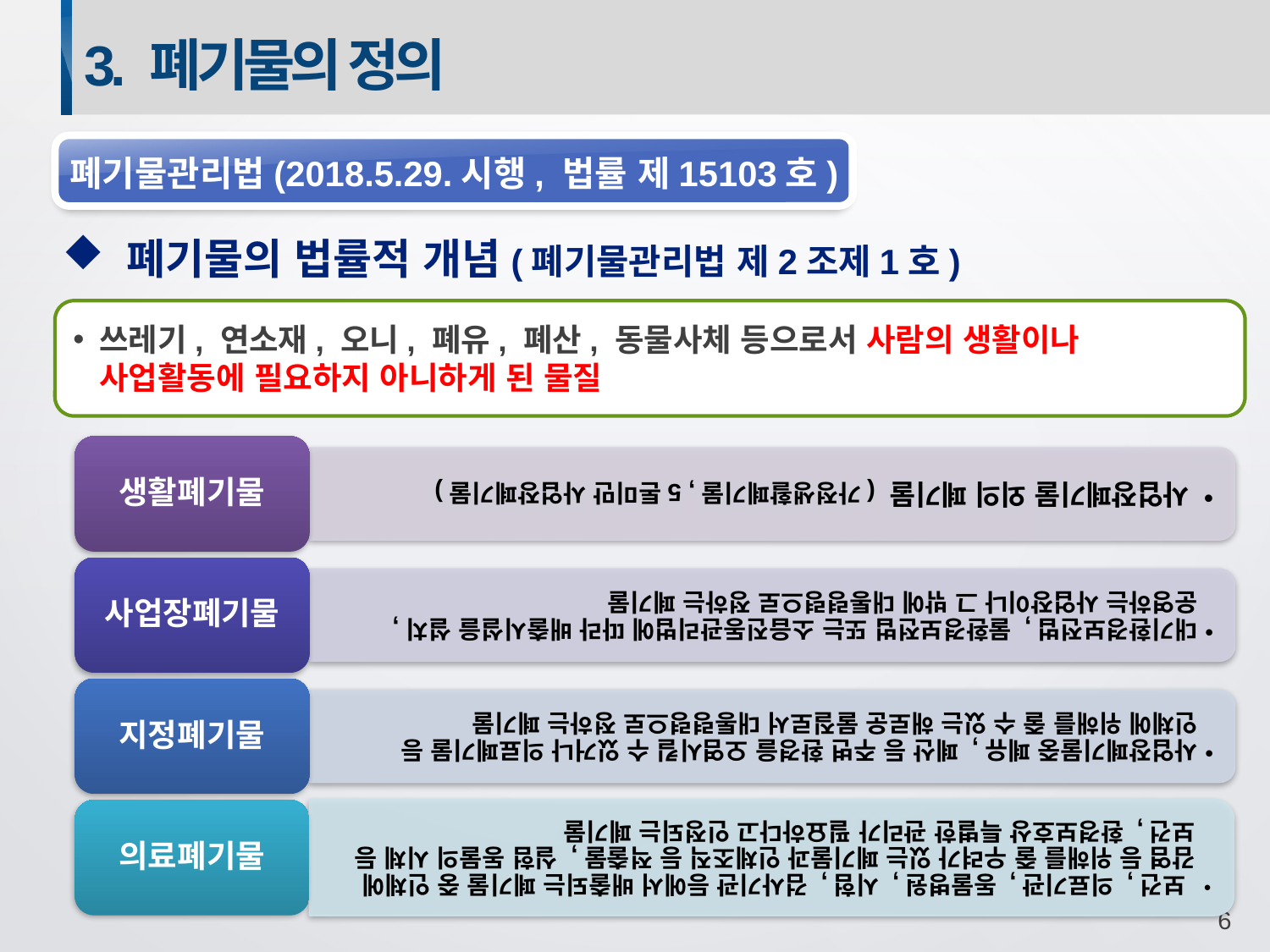

3. 폐기물의 정의
폐기물관리법(2018.5.29.시행, 법률 제15103호)
 폐기물의 법률적 개념(폐기물관리법 제2조제1호)
쓰레기, 연소재, 오니, 폐유, 폐산, 동물사체 등으로서 사람의 생활이나 사업활동에 필요하지 아니하게 된 물질
사업장폐기물 외의 폐기물 (가정생활폐기물, 5톤미만 사업장폐기물)
생활폐기물
대기환경보전법, 물환경보전법 또는 소읍진동관리법에 따라 배출시설을 설치,운영하는 사업장이나 그 밖에 대통령령으로 정하는 폐기물
사업장폐기물
사업장폐기물중 폐유, 폐산 등 주변 환경을 오염시킬 수 있거나 의료폐기물 등 인체에 위해를 줄 수 있는 해로운 물질로서 대통령령으로 정하는 폐기물
지정폐기물
 보건, 의료기관, 동물병원, 시험, 검사기관 등에서 배출되는 폐기물 중 인체에 감염 등 위해를 줄 우려가 있는 폐기물과 인체조직 등 적출물, 실험 동물의 시체 등 보건, 환경보호상 특별한 관리가 필요하다고 인정되는 폐기물
의료폐기물